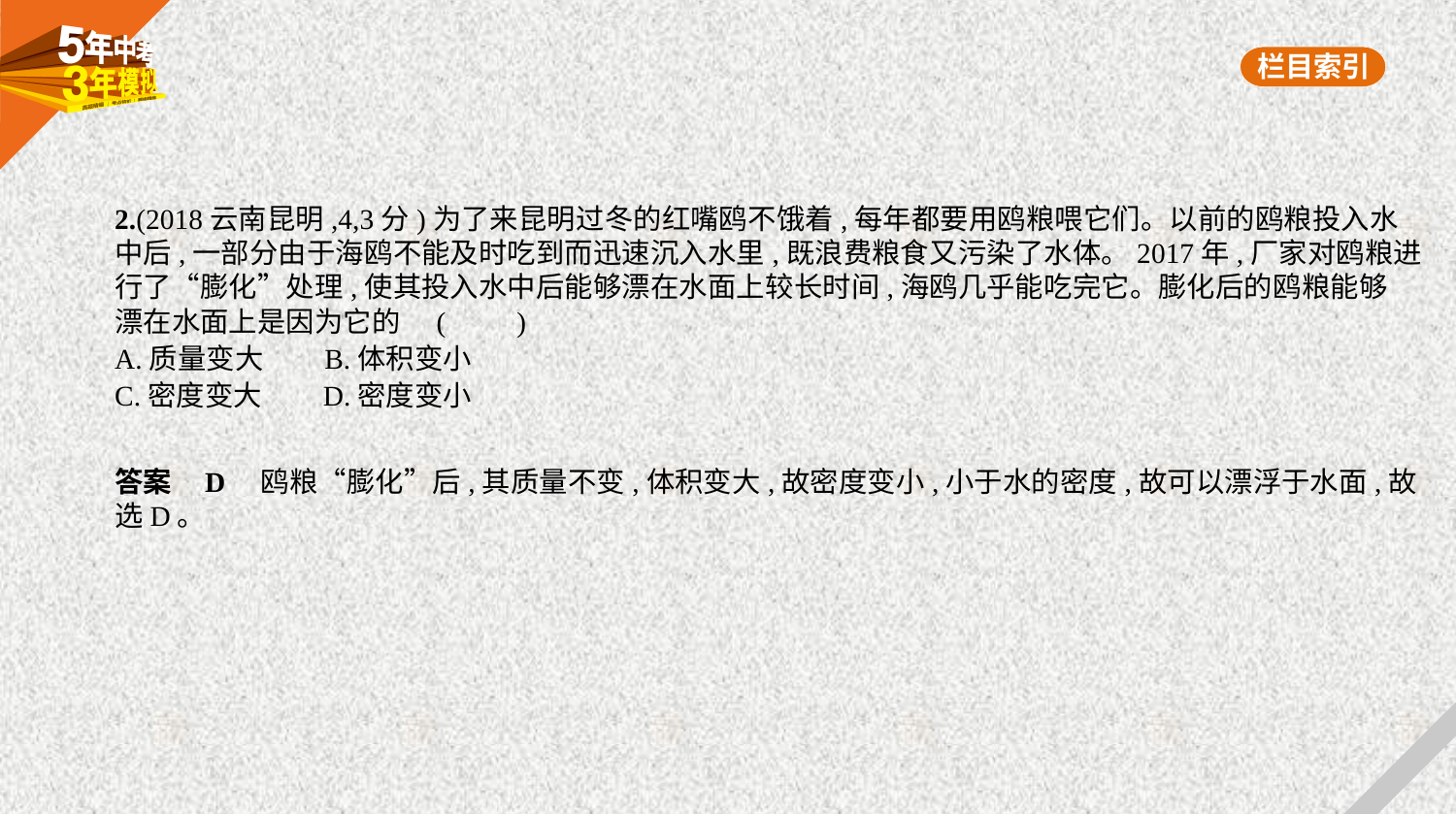

2.(2018云南昆明,4,3分)为了来昆明过冬的红嘴鸥不饿着,每年都要用鸥粮喂它们。以前的鸥粮投入水
中后,一部分由于海鸥不能及时吃到而迅速沉入水里,既浪费粮食又污染了水体。2017年,厂家对鸥粮进
行了“膨化”处理,使其投入水中后能够漂在水面上较长时间,海鸥几乎能吃完它。膨化后的鸥粮能够
漂在水面上是因为它的 (　　)
A.质量变大　    B.体积变小
C.密度变大　    D.密度变小
答案    D　鸥粮“膨化”后,其质量不变,体积变大,故密度变小,小于水的密度,故可以漂浮于水面,故
选D。